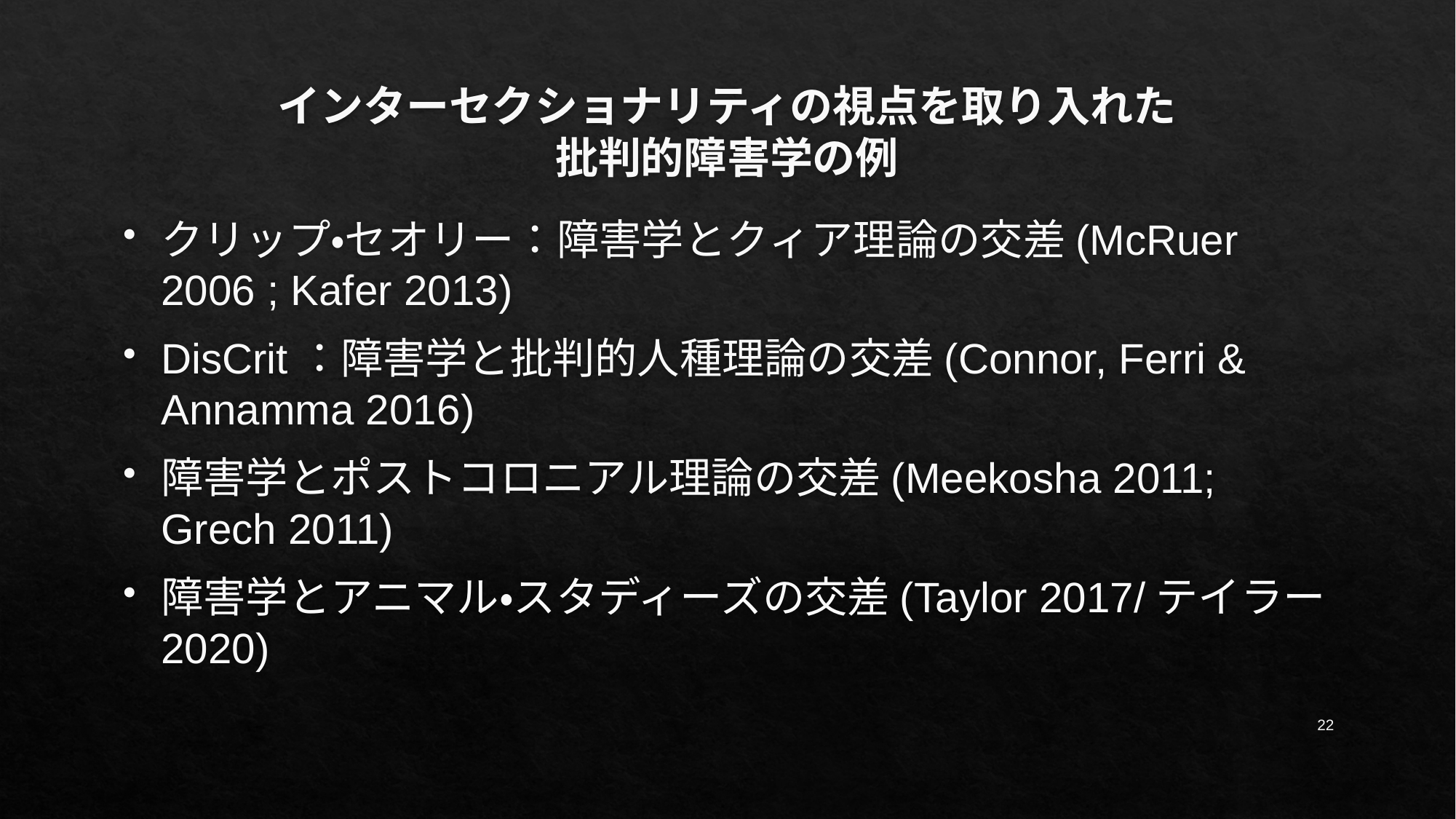

# インターセクショナリティの視点を取り入れた 批判的障害学の例
クリップ・セオリー：障害学とクィア理論の交差(McRuer 2006 ; Kafer 2013)
DisCrit：障害学と批判的人種理論の交差(Connor, Ferri & Annamma 2016)
障害学とポストコロニアル理論の交差(Meekosha 2011; Grech 2011)
障害学とアニマル・スタディーズの交差(Taylor 2017/テイラー 2020)

22